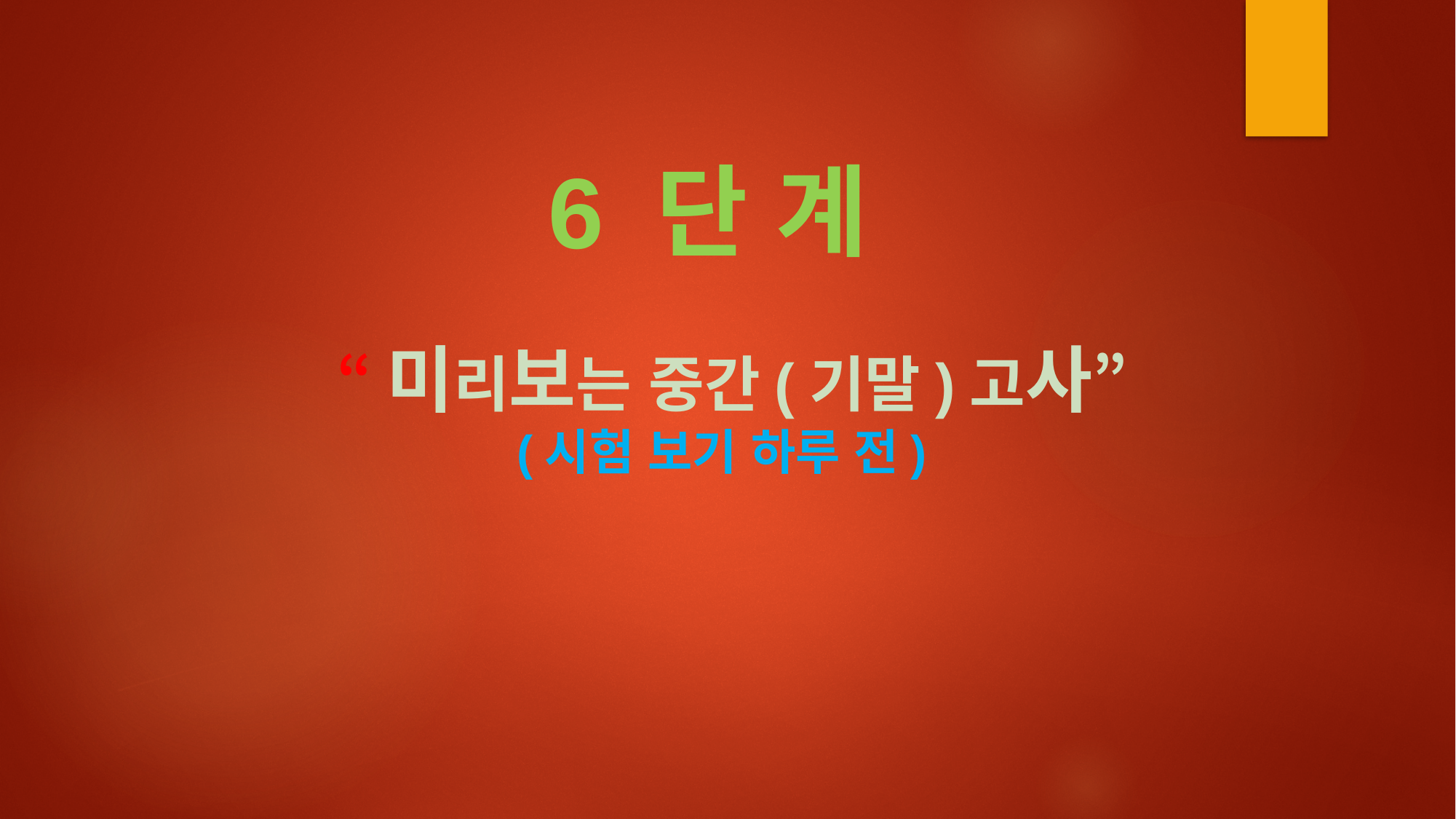

6 단 계

 “미리보는 중간(기말)고사”
(시험 보기 하루 전)